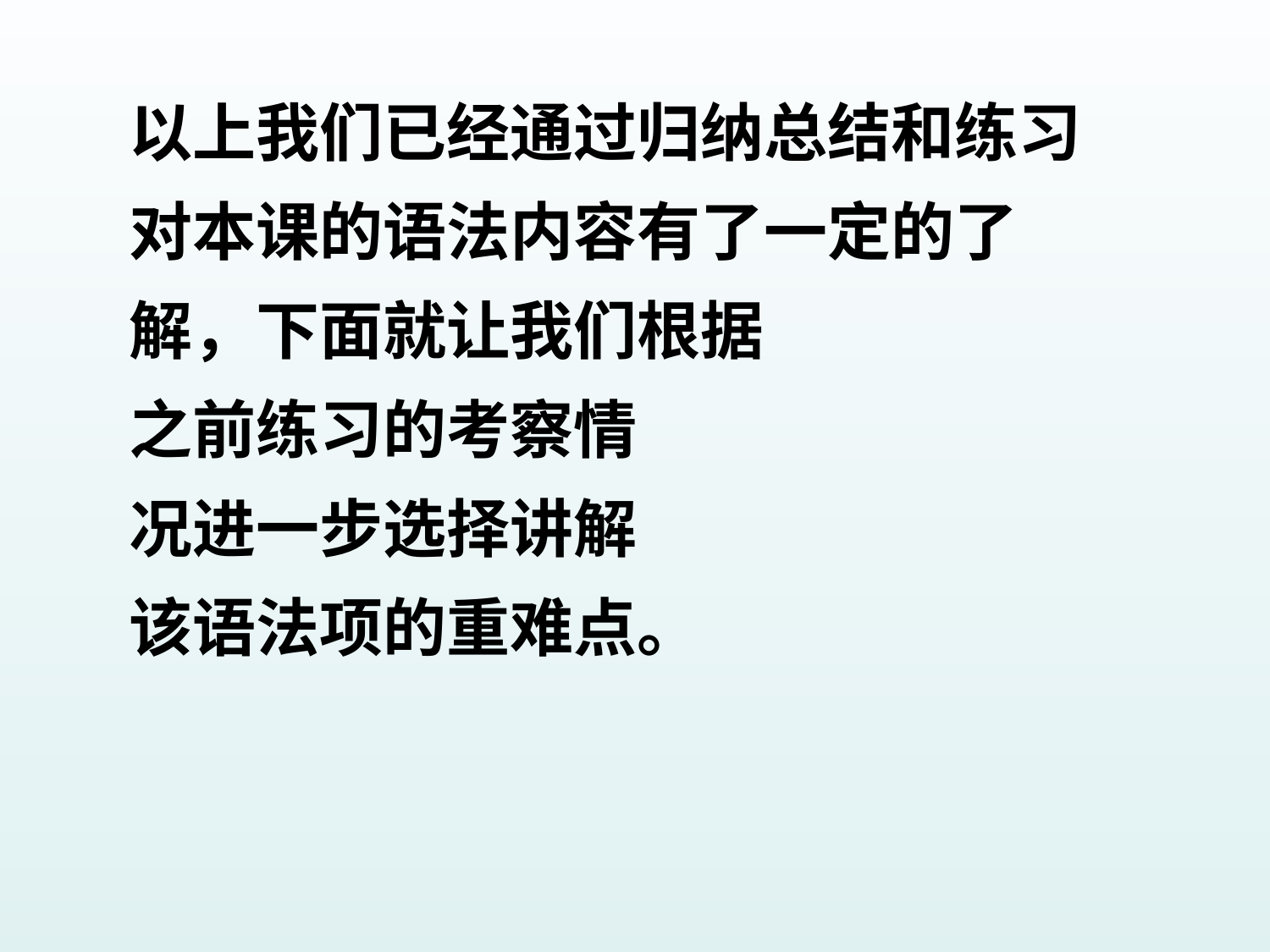

以上我们已经通过归纳总结和练习对本课的语法内容有了一定的了解，下面就让我们根据
之前练习的考察情
况进一步选择讲解
该语法项的重难点。